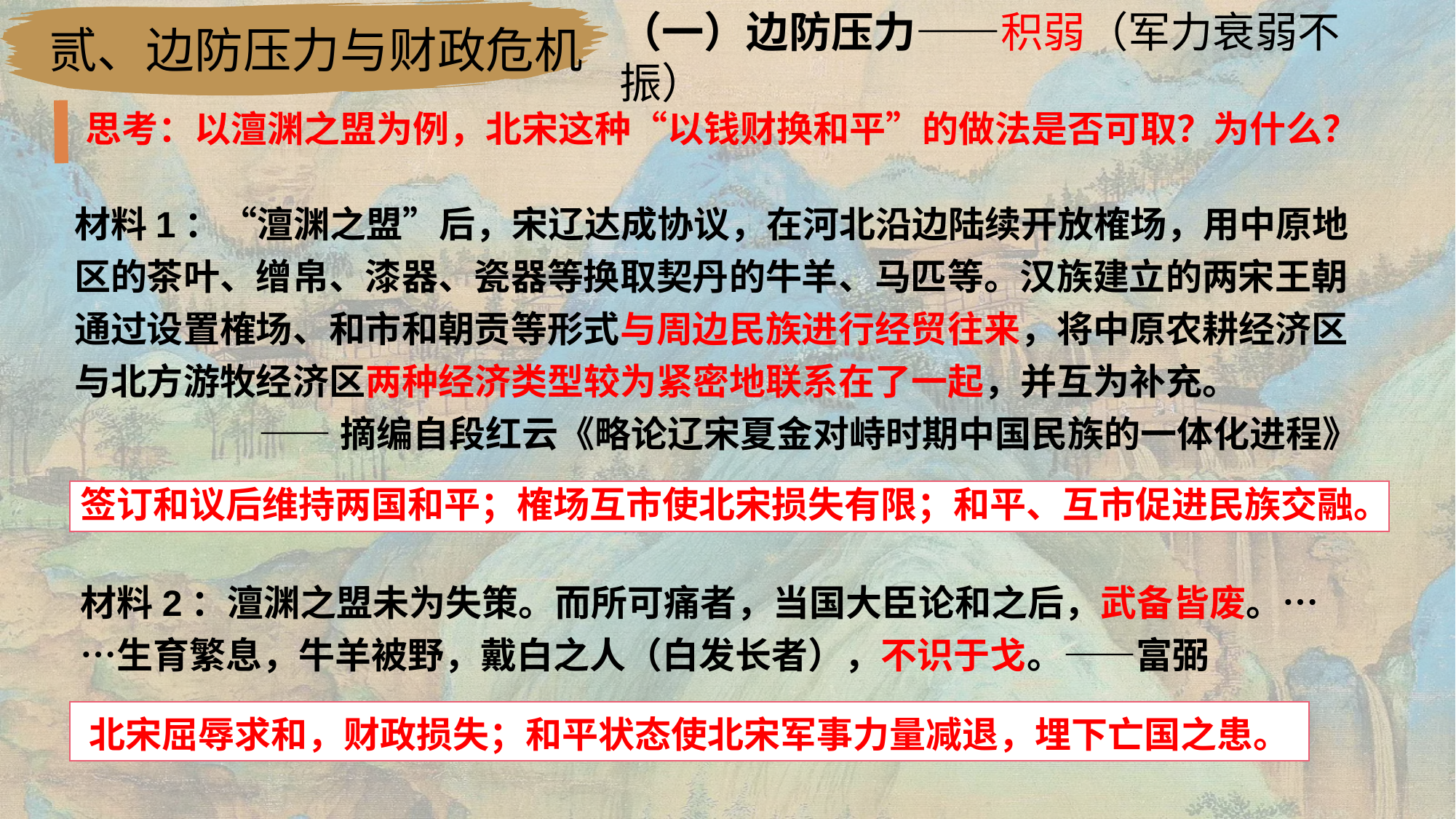

（一）边防压力——积弱（军力衰弱不振）

贰、边防压力与财政危机
思考：以澶渊之盟为例，北宋这种“以钱财换和平”的做法是否可取？为什么？
材料1：“澶渊之盟”后，宋辽达成协议，在河北沿边陆续开放榷场，用中原地区的茶叶、缯帛、漆器、瓷器等换取契丹的牛羊、马匹等。汉族建立的两宋王朝通过设置榷场、和市和朝贡等形式与周边民族进行经贸往来，将中原农耕经济区与北方游牧经济区两种经济类型较为紧密地联系在了一起，并互为补充。
——摘编自段红云《略论辽宋夏金对峙时期中国民族的一体化进程》
签订和议后维持两国和平；榷场互市使北宋损失有限；和平、互市促进民族交融。
材料2：澶渊之盟未为失策。而所可痛者，当国大臣论和之后，武备皆废。……生育繁息，牛羊被野，戴白之人（白发长者），不识于戈。——富弼
北宋屈辱求和，财政损失；和平状态使北宋军事力量减退，埋下亡国之患。